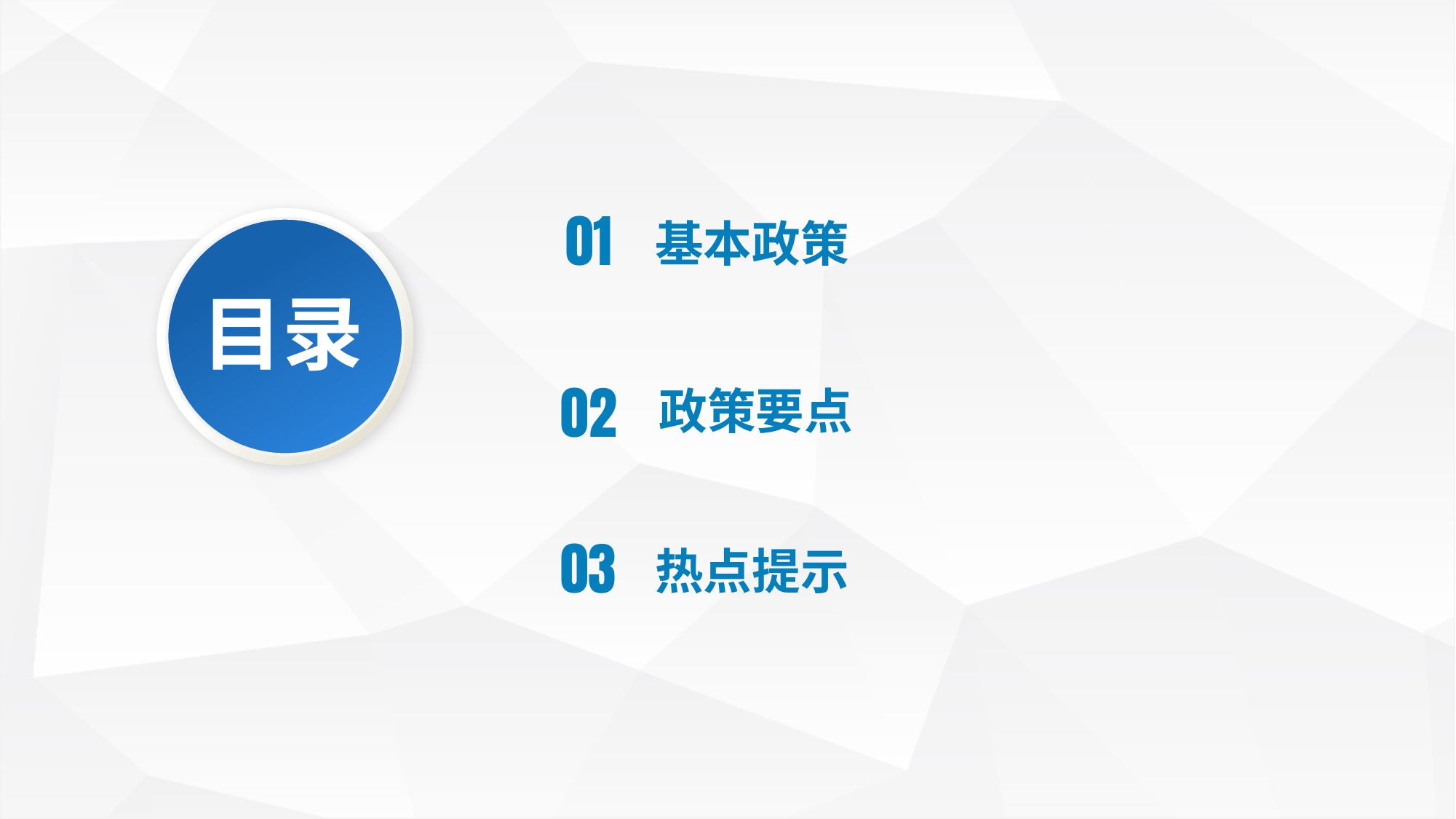

01
基本政策

目录
02
政策要点
03
热点提示